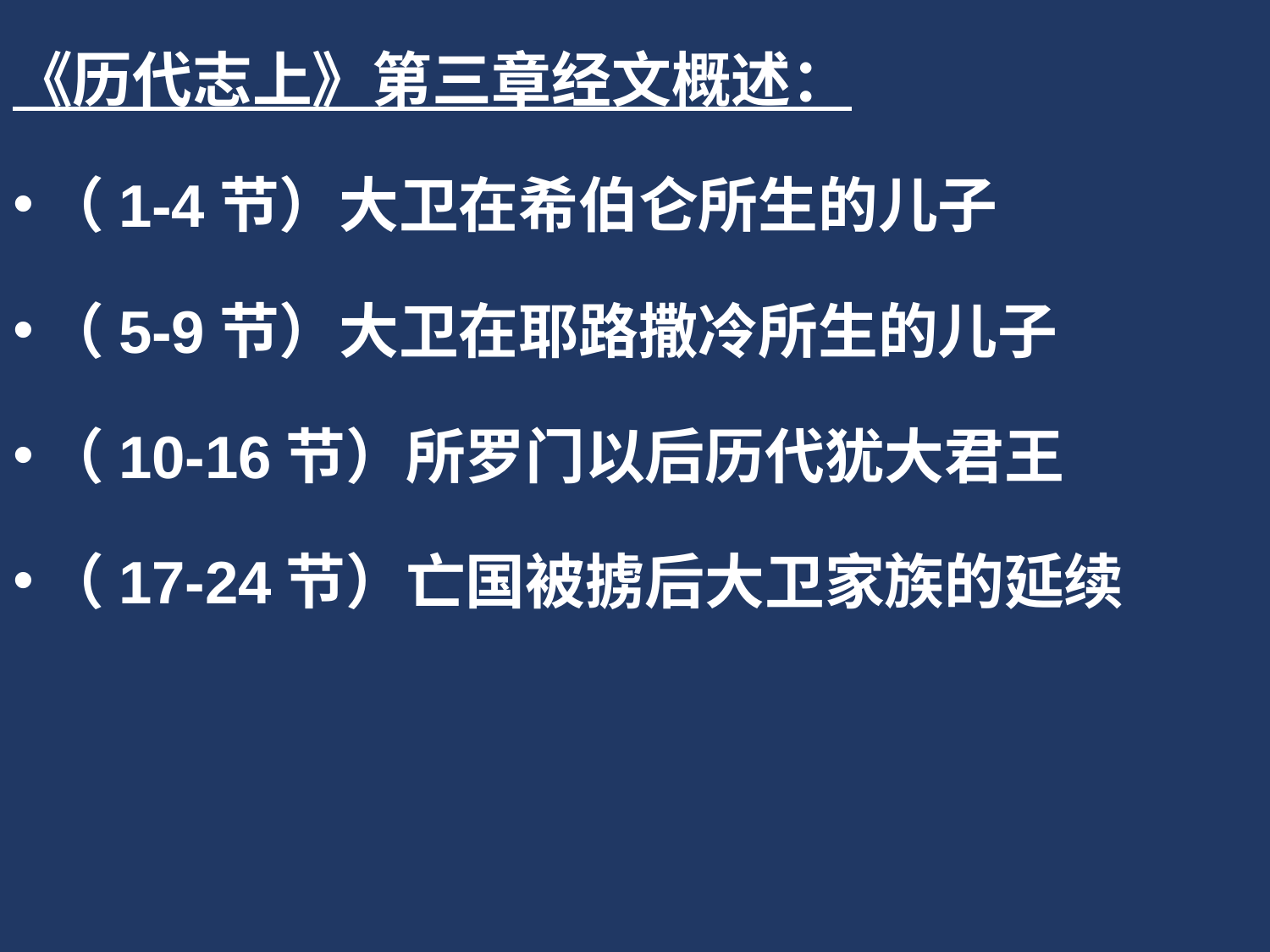

《历代志上》第三章经文概述：
（1-4节）大卫在希伯仑所生的儿子
（5-9节）大卫在耶路撒冷所生的儿子
（10-16节）所罗门以后历代犹大君王
（17-24节）亡国被掳后大卫家族的延续